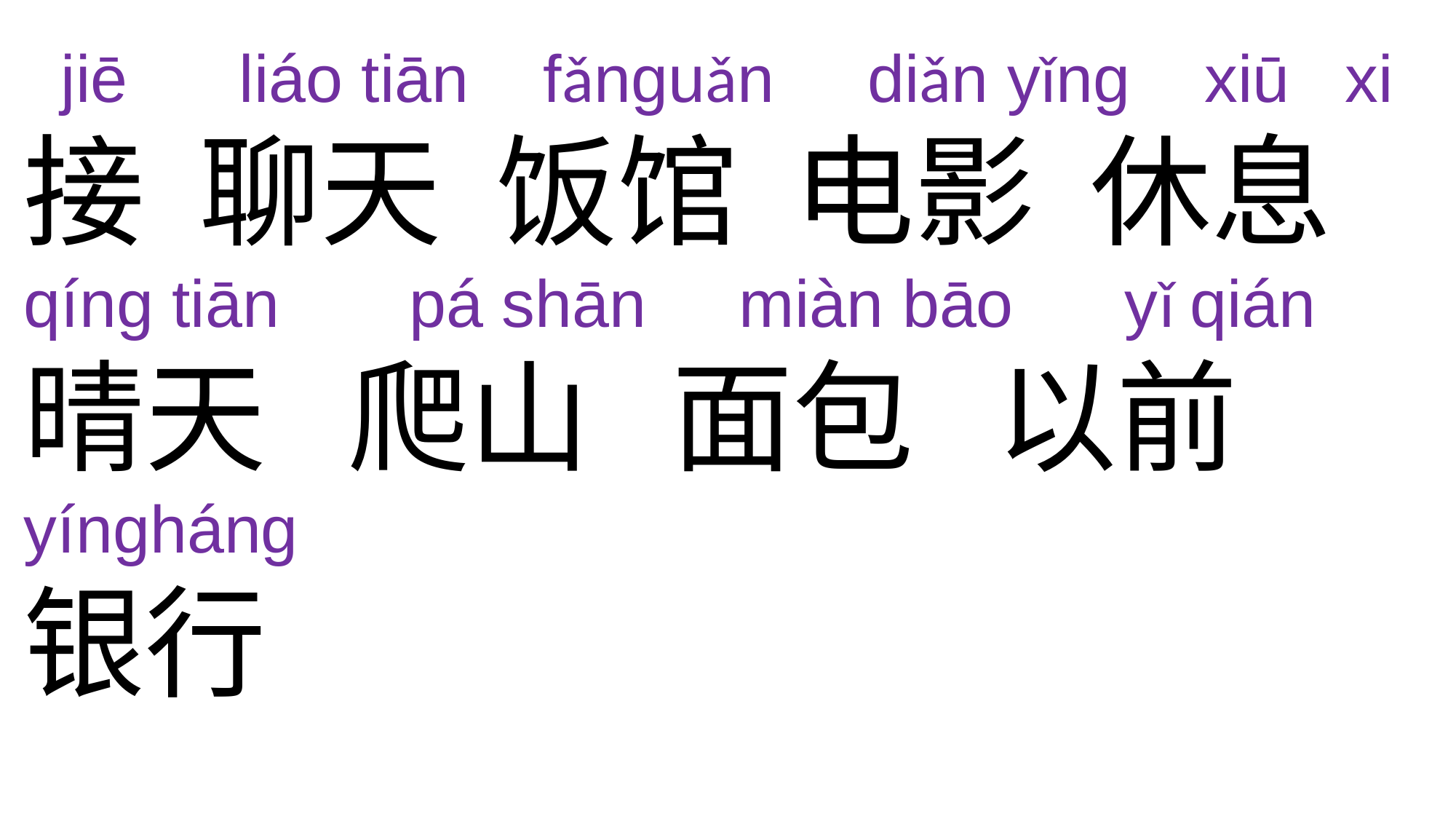

jiē      liáo tiān    fǎnguǎn     diǎn yǐng    xiū   xi
接  聊天  饭馆  电影  休息
qíng tiān       pá shān     miàn bāo      yǐ qián
晴天   爬山   面包   以前
yíngháng
银行